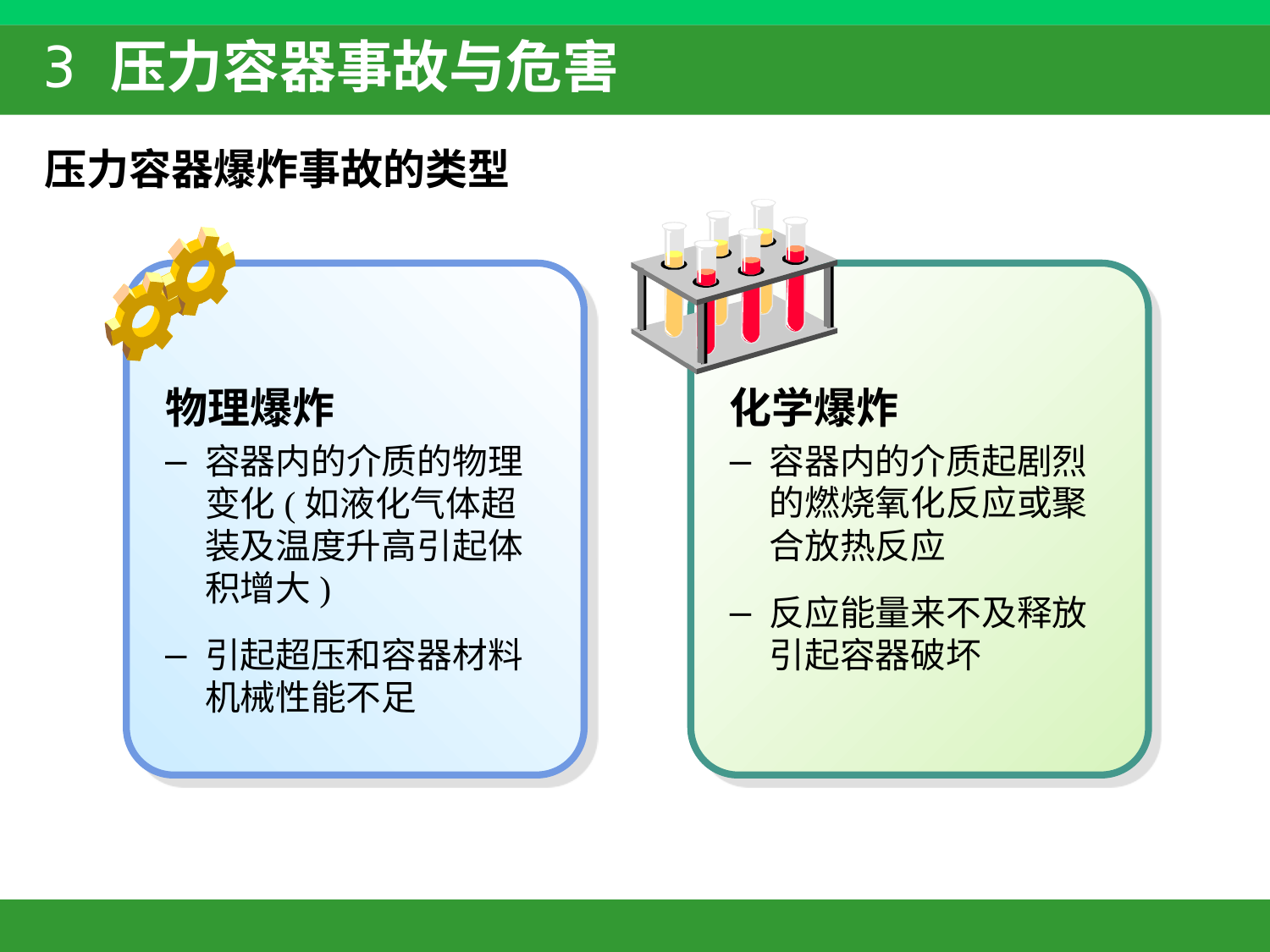

# 3 压力容器事故与危害
压力容器爆炸事故的类型

物理爆炸
容器内的介质的物理变化(如液化气体超装及温度升高引起体积增大)
引起超压和容器材料机械性能不足
化学爆炸
容器内的介质起剧烈的燃烧氧化反应或聚合放热反应
反应能量来不及释放引起容器破坏